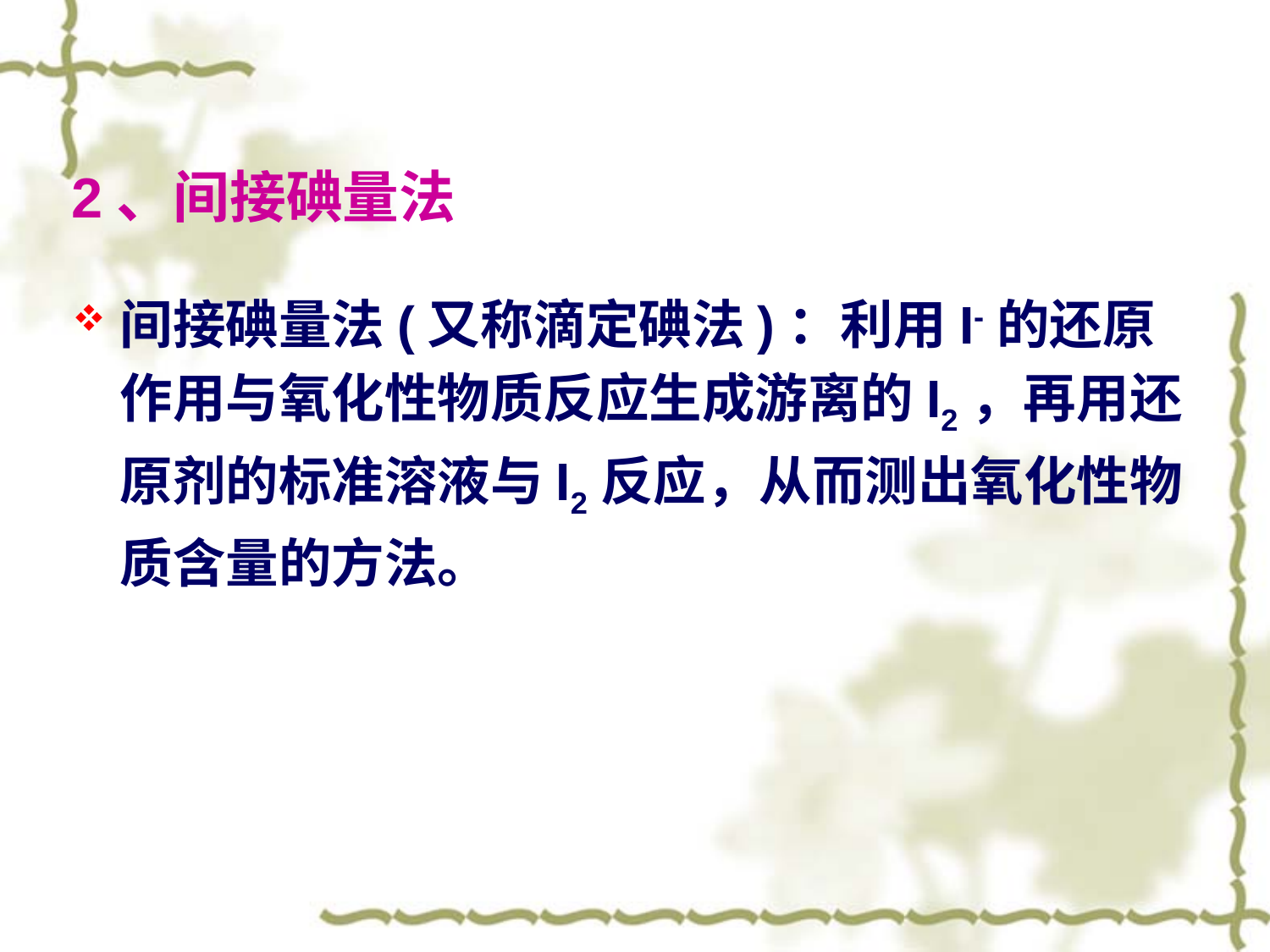

# 2、间接碘量法
间接碘量法(又称滴定碘法)：利用I-的还原作用与氧化性物质反应生成游离的I2，再用还原剂的标准溶液与I2反应，从而测出氧化性物质含量的方法。

15